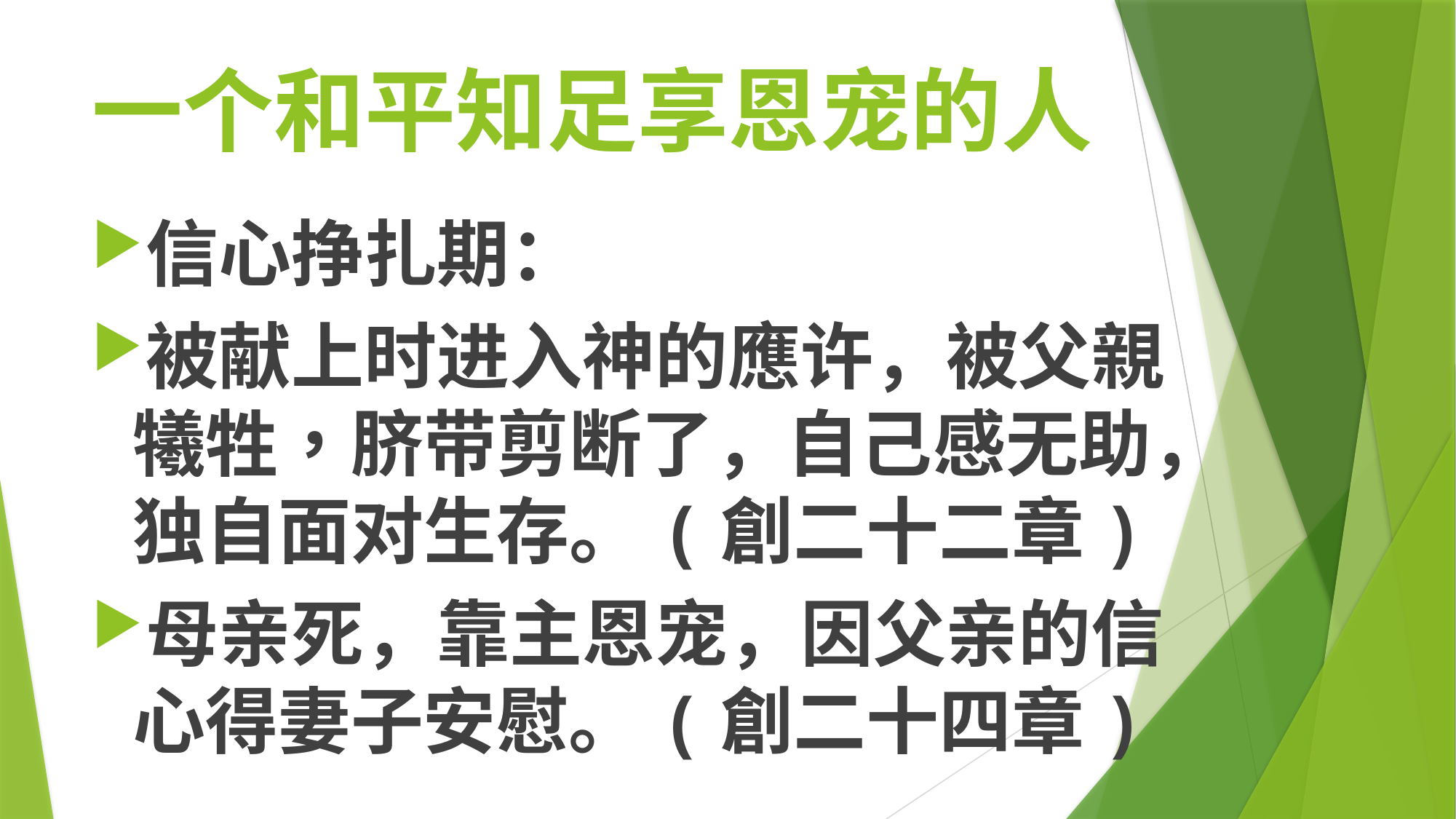

# 一个和平知足享恩宠的人
信心挣扎期：
被献上时进入神的應许，被父親犧牲，脐带剪断了，自己感无助，独自面对生存。(創二十二章)
母亲死，靠主恩宠，因父亲的信心得妻子安慰。(創二十四章)